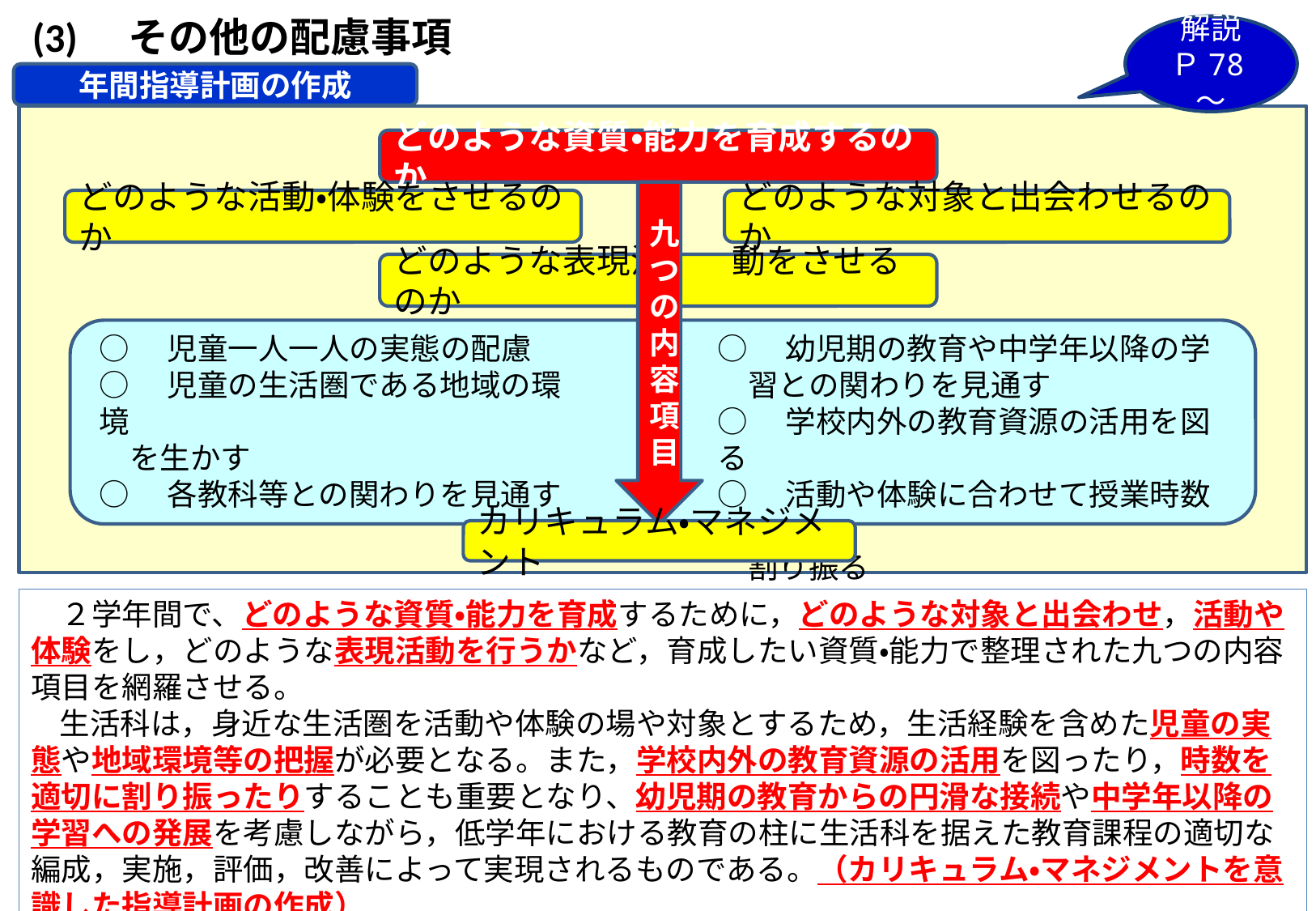

(3)　その他の配慮事項
解説
Ｐ78～
年間指導計画の作成

どのような資質・能力を育成するのか
九つの内容項目
どのような活動・体験をさせるのか
どのような対象と出会わせるのか
どのような表現活　　動をさせるのか

○　児童一人一人の実態の配慮
○　児童の生活圏である地域の環境
　を生かす
○　各教科等との関わりを見通す
○　幼児期の教育や中学年以降の学
　習との関わりを見通す
○　学校内外の教育資源の活用を図る
○　活動や体験に合わせて授業時数を
　割り振る
カリキュラム・マネジメント
　２学年間で、どのような資質・能力を育成するために，どのような対象と出会わせ，活動や体験をし，どのような表現活動を行うかなど，育成したい資質・能力で整理された九つの内容項目を網羅させる。
　生活科は，身近な生活圏を活動や体験の場や対象とするため，生活経験を含めた児童の実態や地域環境等の把握が必要となる。また，学校内外の教育資源の活用を図ったり，時数を適切に割り振ったりすることも重要となり、幼児期の教育からの円滑な接続や中学年以降の学習への発展を考慮しながら，低学年における教育の柱に生活科を据えた教育課程の適切な編成，実施，評価，改善によって実現されるものである。（カリキュラム・マネジメントを意識した指導計画の作成）
16